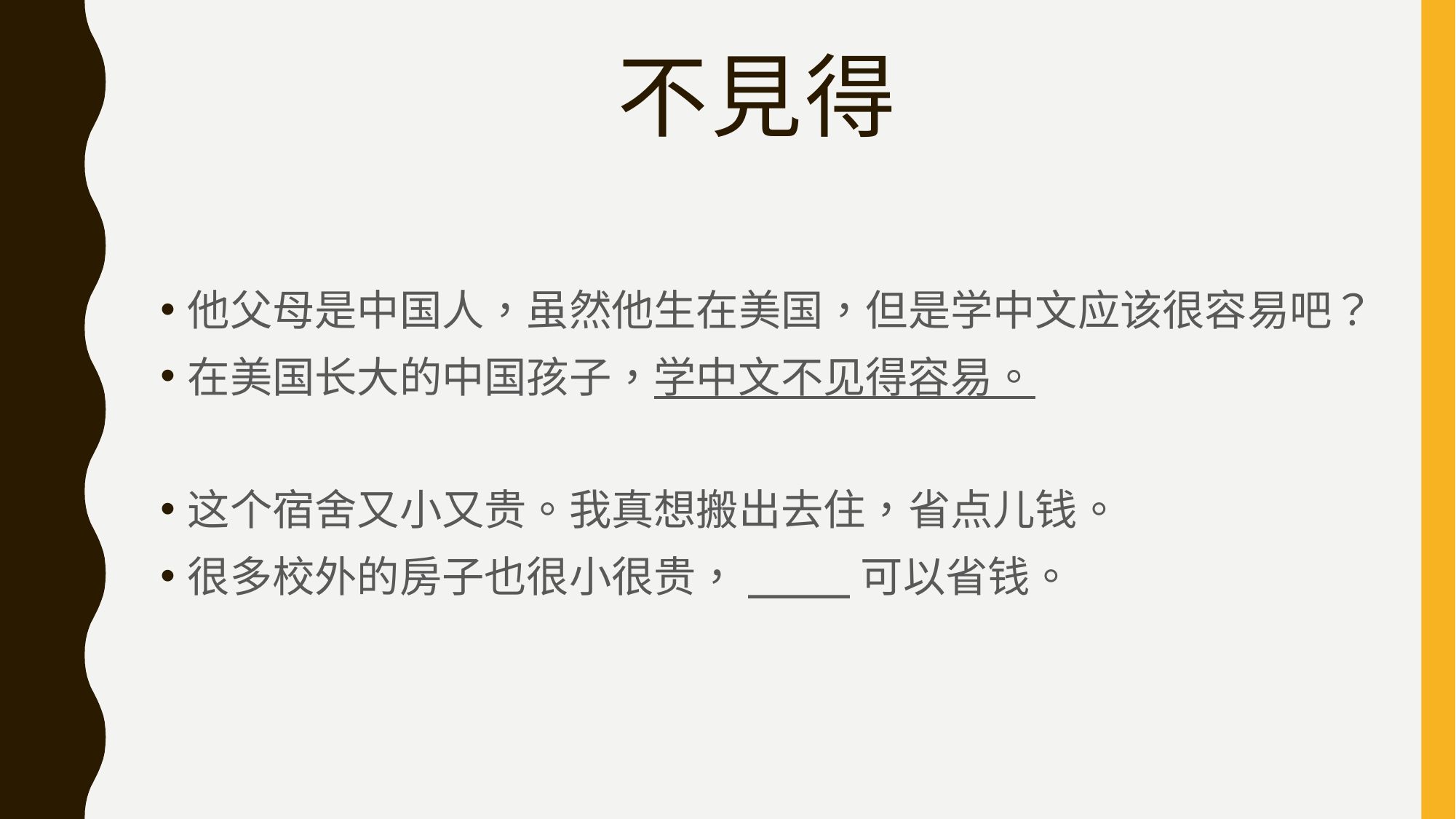

# 不見得
他父母是中国人，虽然他生在美国，但是学中文应该很容易吧？
在美国长大的中国孩子，学中文不见得容易。

这个宿舍又小又贵。我真想搬出去住，省点儿钱。
很多校外的房子也很小很贵，____可以省钱。